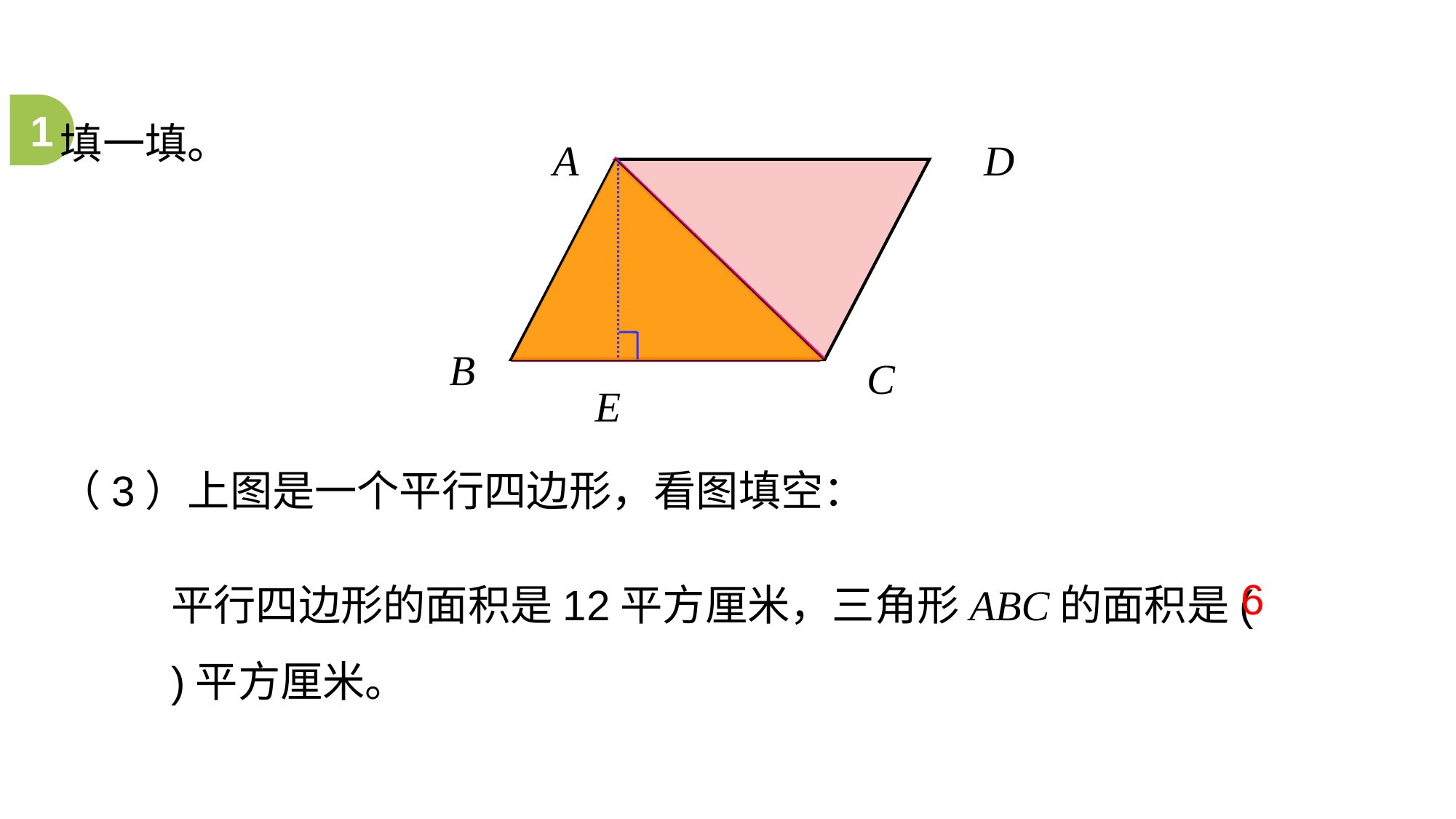

填一填。
1
A
D

B
C

E
（3）上图是一个平行四边形，看图填空：
平行四边形的面积是12平方厘米，三角形ABC的面积是(        )平方厘米。
6